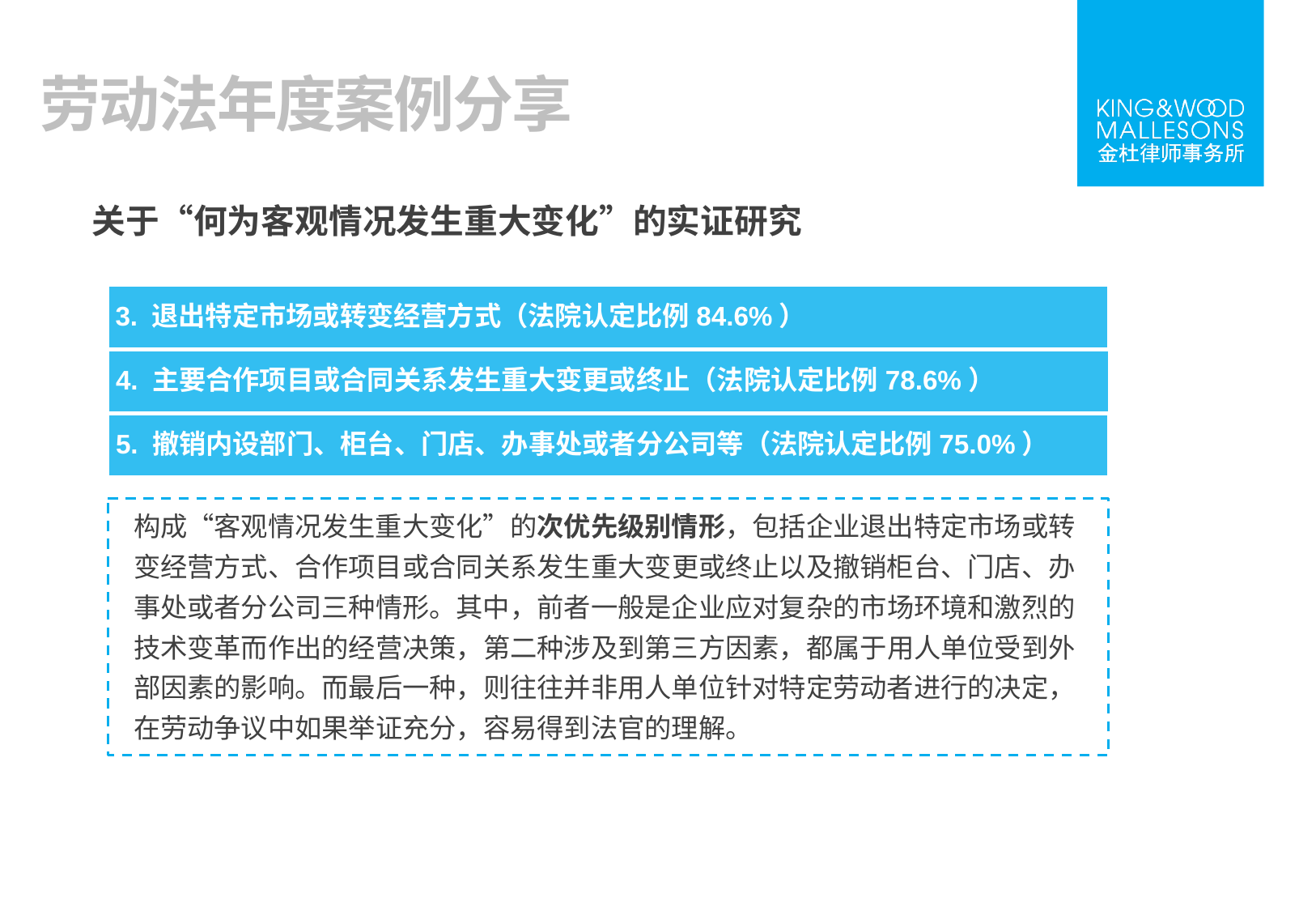

劳动法年度案例分享
关于“何为客观情况发生重大变化”的实证研究
3. 退出特定市场或转变经营方式（法院认定比例84.6%）
构成“客观情况发生重大变化”的次优先级别情形，包括企业退出特定市场或转变经营方式、合作项目或合同关系发生重大变更或终止以及撤销柜台、门店、办事处或者分公司三种情形。其中，前者一般是企业应对复杂的市场环境和激烈的技术变革而作出的经营决策，第二种涉及到第三方因素，都属于用人单位受到外部因素的影响。而最后一种，则往往并非用人单位针对特定劳动者进行的决定，在劳动争议中如果举证充分，容易得到法官的理解。

4. 主要合作项目或合同关系发生重大变更或终止（法院认定比例78.6%）
5. 撤销内设部门、柜台、门店、办事处或者分公司等（法院认定比例75.0%）